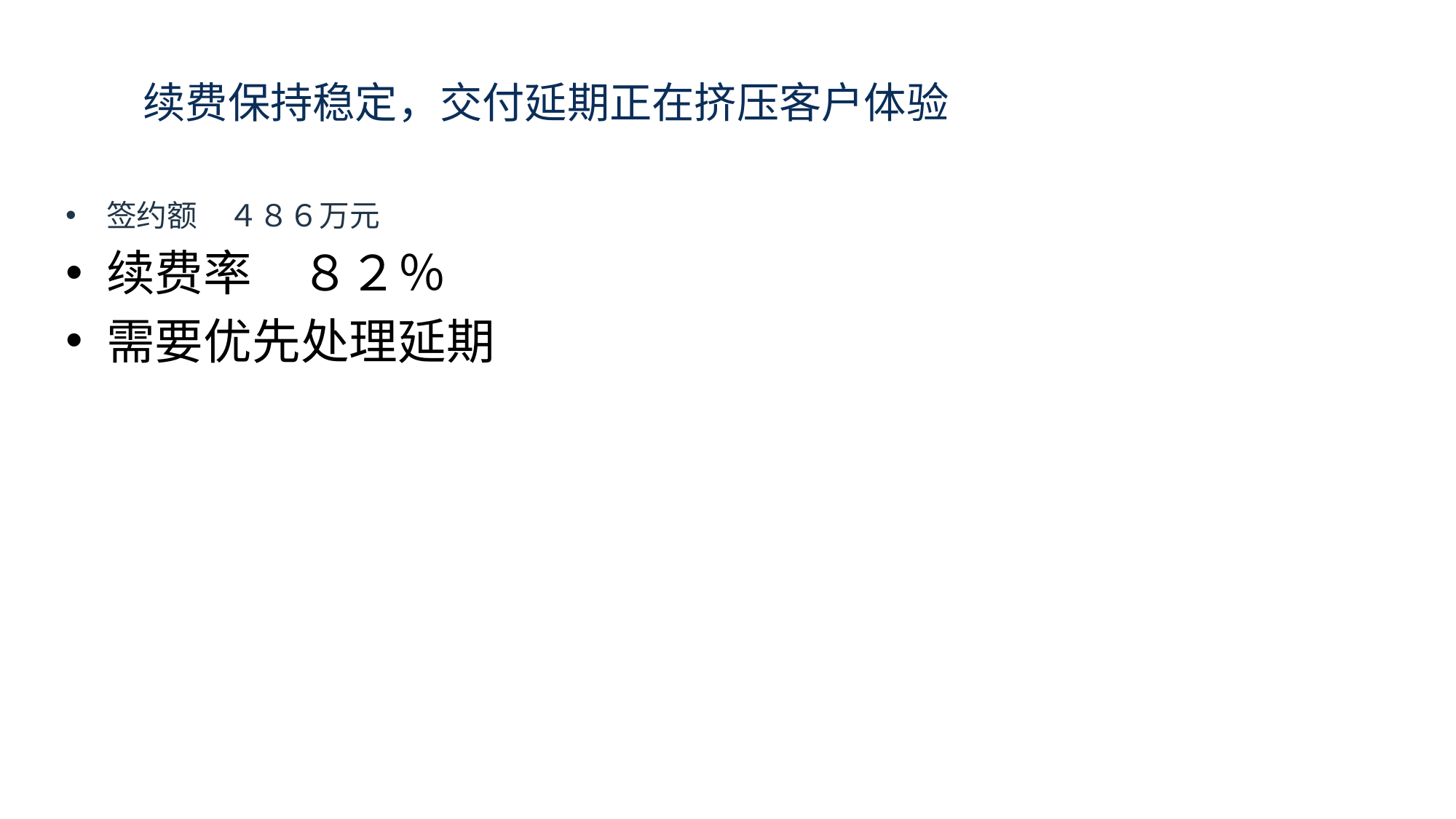

# 续费保持稳定，交付延期正在挤压客户体验
签约额　４８６万元
续费率　８２％
需要优先处理延期